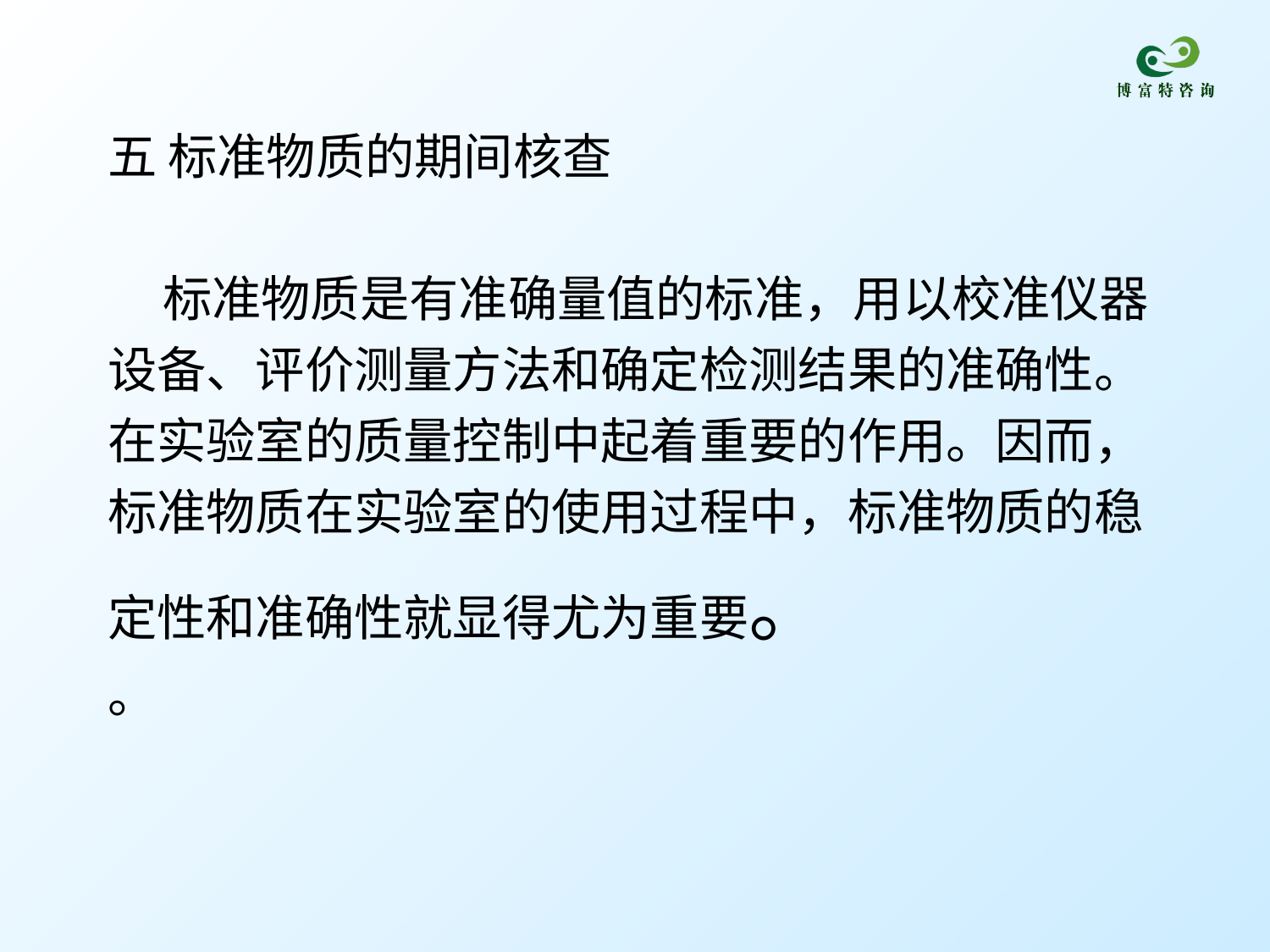

五 标准物质的期间核查
     标准物质是有准确量值的标准，用以校准仪器设备、评价测量方法和确定检测结果的准确性。在实验室的质量控制中起着重要的作用。因而，标准物质在实验室的使用过程中，标准物质的稳定性和准确性就显得尤为重要。
。